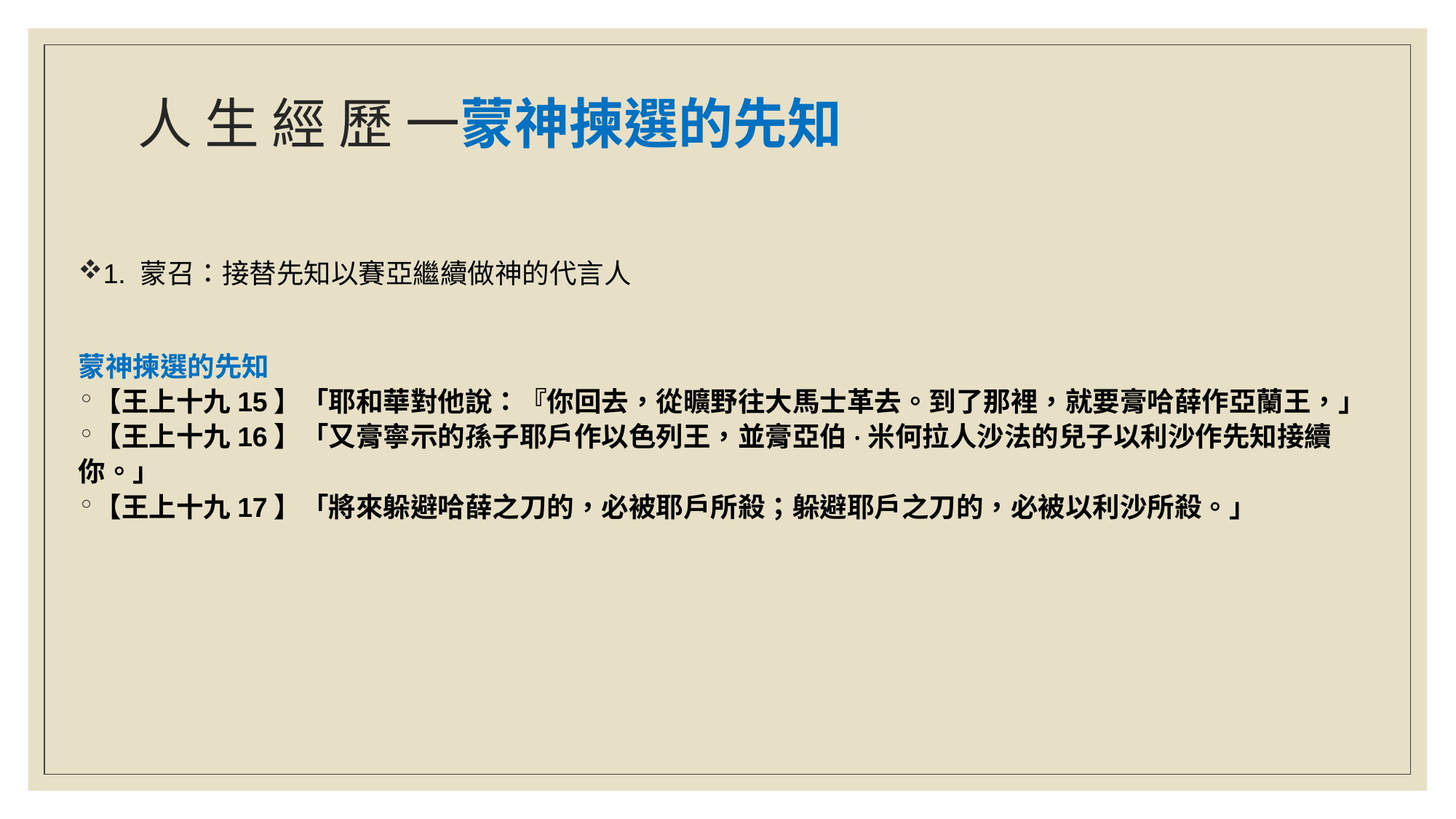

# 人 生 經 歷 一蒙神揀選的先知
1. 蒙召：接替先知以賽亞繼續做神的代言人

蒙神揀選的先知
【王上十九15】「耶和華對他說：『你回去，從曠野往大馬士革去。到了那裡，就要膏哈薛作亞蘭王，」
【王上十九16】「又膏寧示的孫子耶戶作以色列王，並膏亞伯·米何拉人沙法的兒子以利沙作先知接續你。」
【王上十九17】「將來躲避哈薛之刀的，必被耶戶所殺；躲避耶戶之刀的，必被以利沙所殺。」